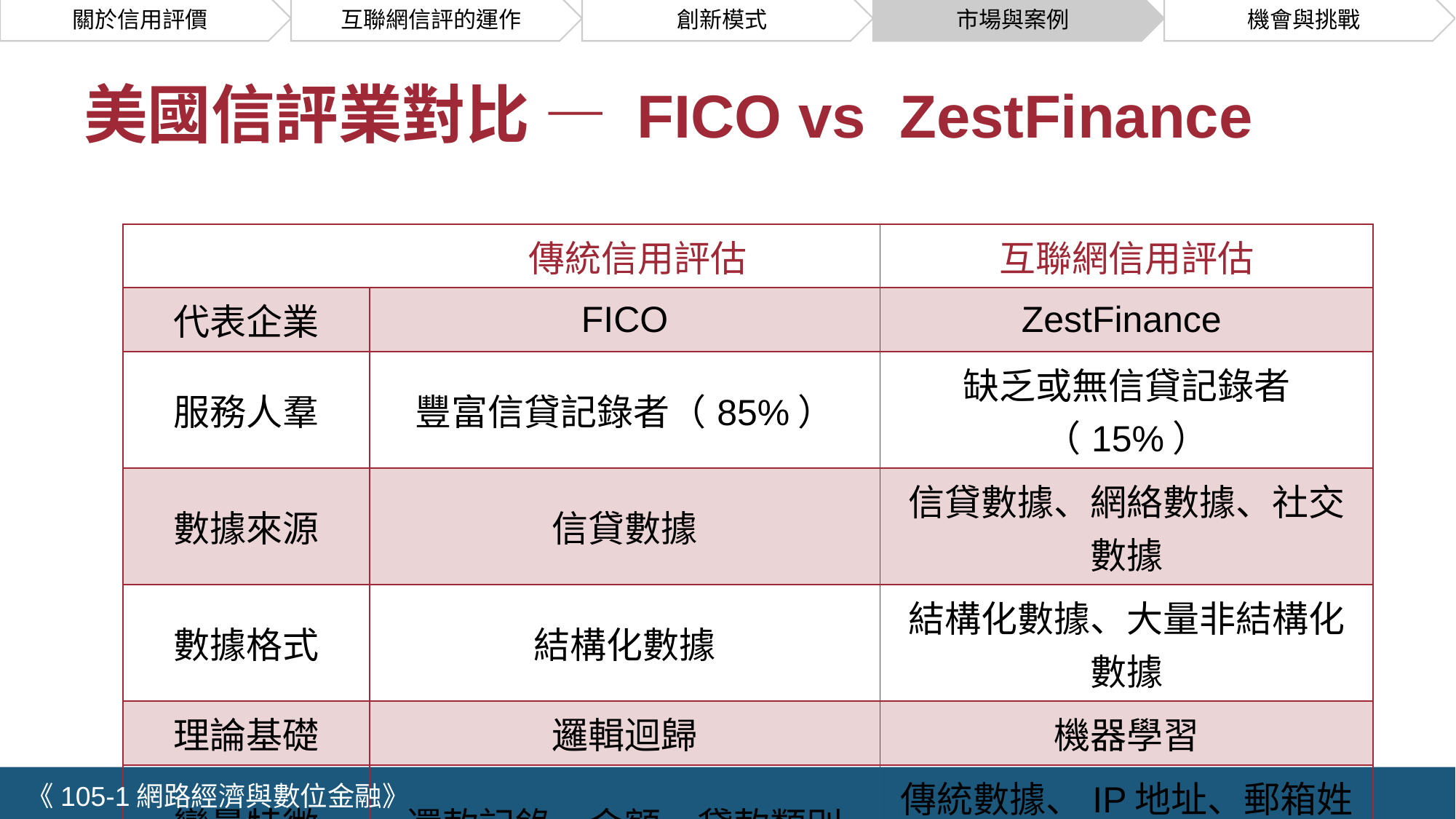

關於信用評價
互聯網信評的運作
創新模式
機會與挑戰
市場與案例
# 美國信評業對比 — FICO vs  ZestFinance
| 傳統信用評估 |  | 互聯網信用評估 |
| --- | --- | --- |
| 代表企業 | FICO | ZestFinance |
| 服務人羣 | 豐富信貸記錄者（85%） | 缺乏或無信貸記錄者（15%） |
| 數據來源 | 信貸數據 | 信貸數據、網絡數據、社交數據 |
| 數據格式 | 結構化數據 | 結構化數據、大量非結構化數據 |
| 理論基礎 | 邏輯迴歸 | 機器學習 |
| 變量特徵 | 還款記錄、金額、貸款類別 | 傳統數據、IP地址、郵箱姓名等網絡行爲 |
《105-1網路經濟與數位金融》                                                                                                                                             NCTU.IIM.IEBI Lab